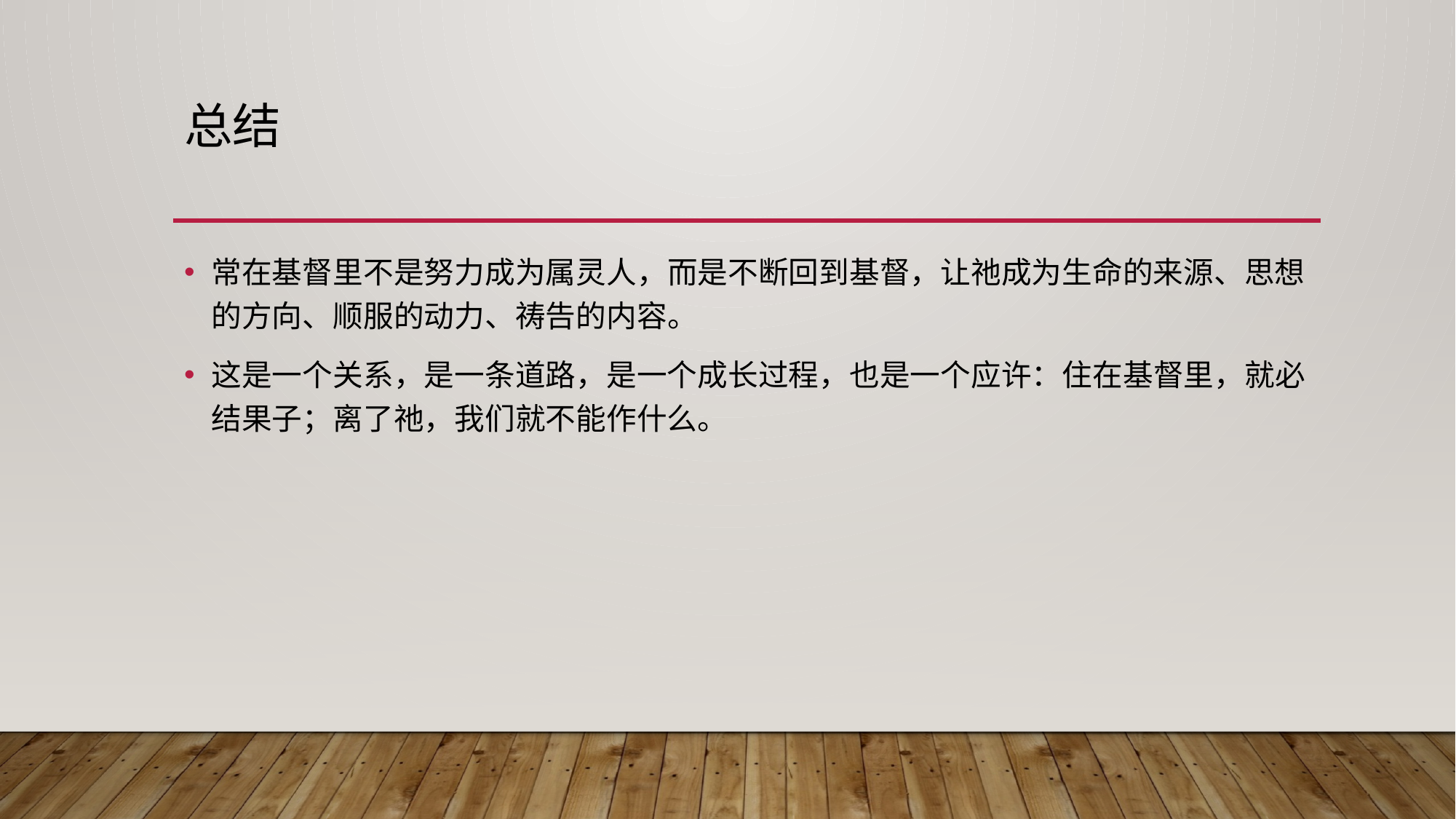

# 总结
常在基督里不是努力成为属灵人，而是不断回到基督，让祂成为生命的来源、思想的方向、顺服的动力、祷告的内容。
这是一个关系，是一条道路，是一个成长过程，也是一个应许：住在基督里，就必结果子；离了祂，我们就不能作什么。